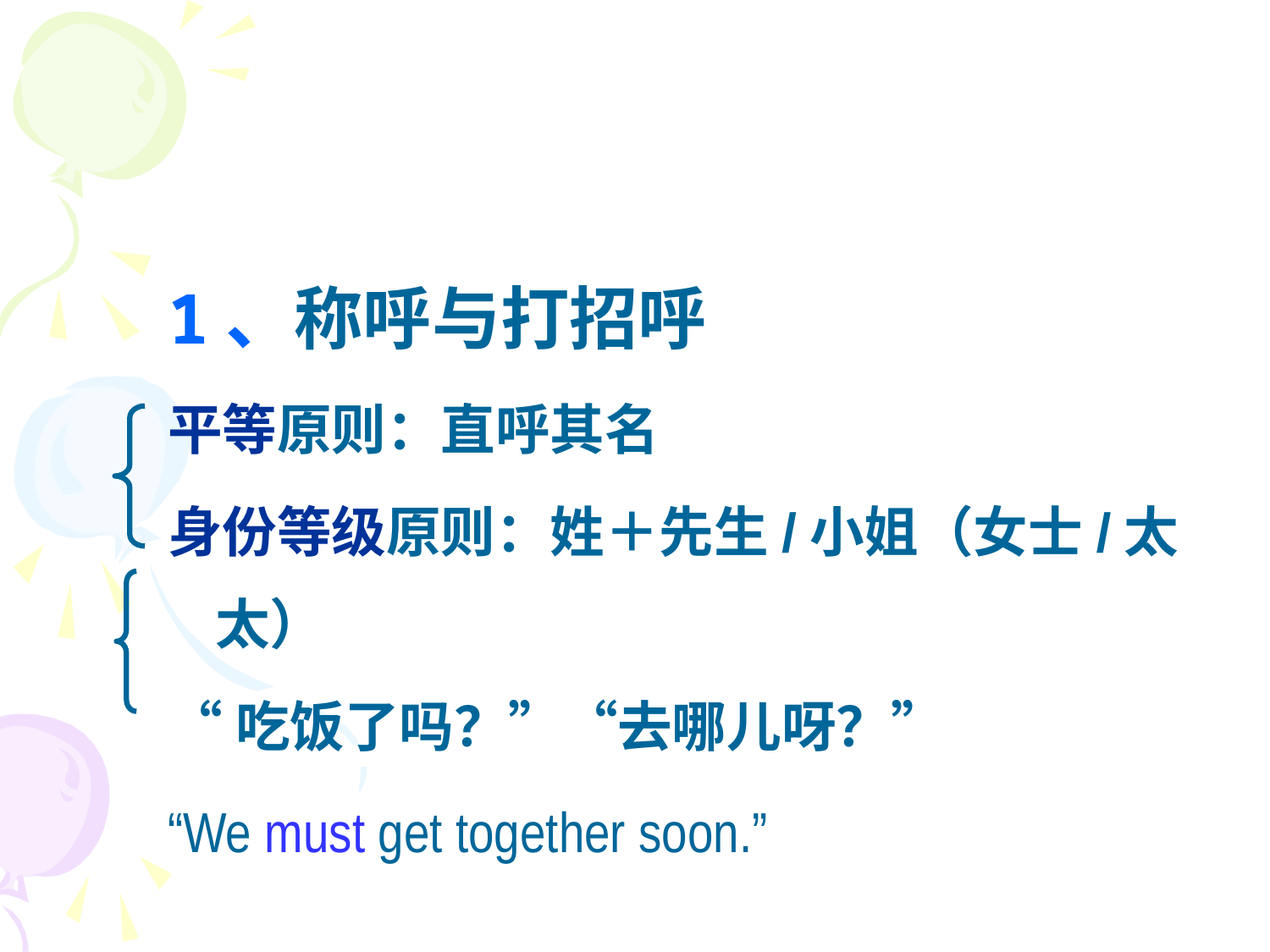

#
1、称呼与打招呼
平等原则：直呼其名
身份等级原则：姓＋先生/小姐（女士/太太）
“吃饭了吗？”“去哪儿呀？”
“We must get together soon.”